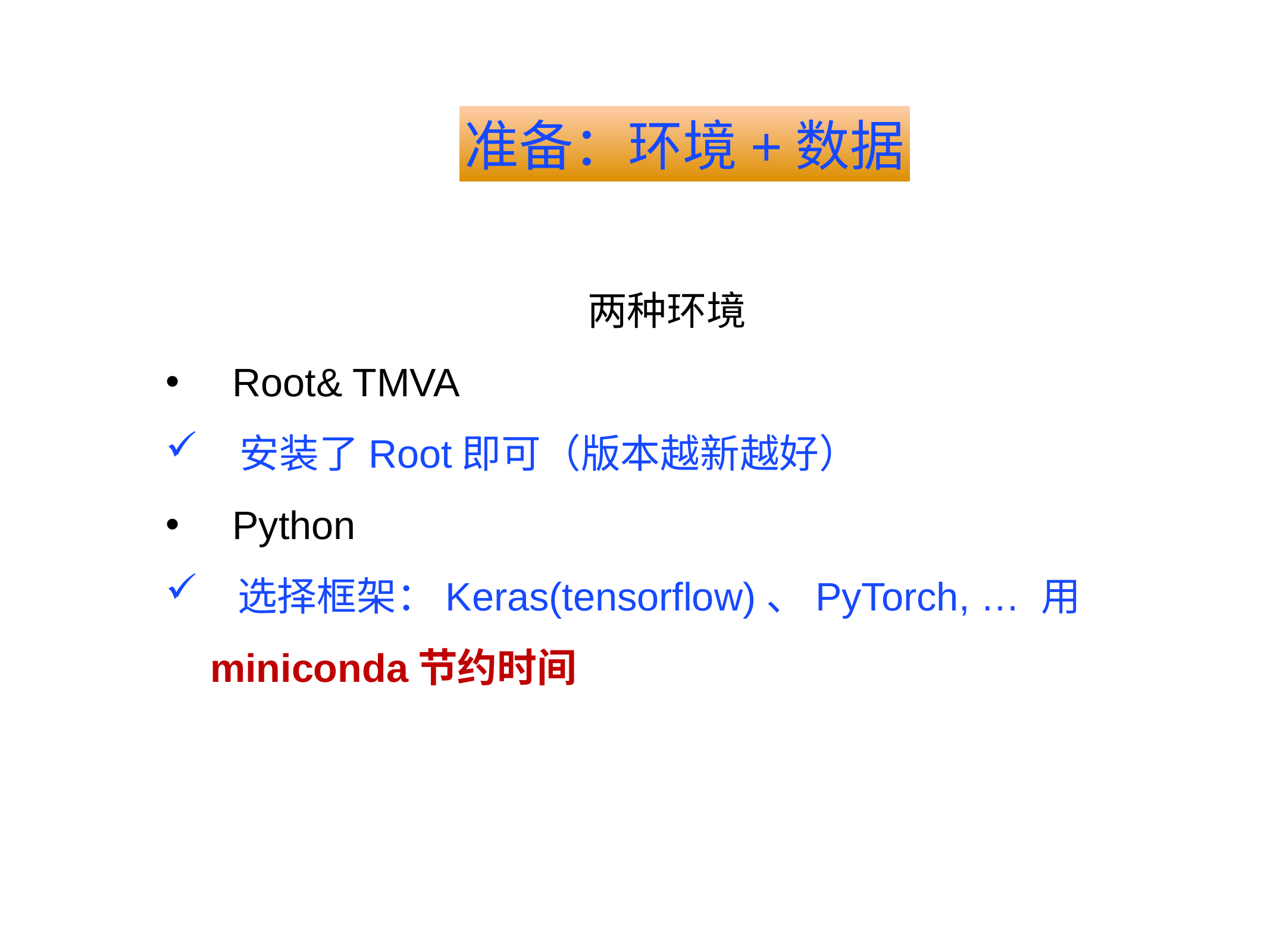

准备：环境+数据
 两种环境
 Root& TMVA
 安装了Root即可（版本越新越好）
 Python
  选择框架：Keras(tensorflow)、PyTorch, … 用miniconda节约时间